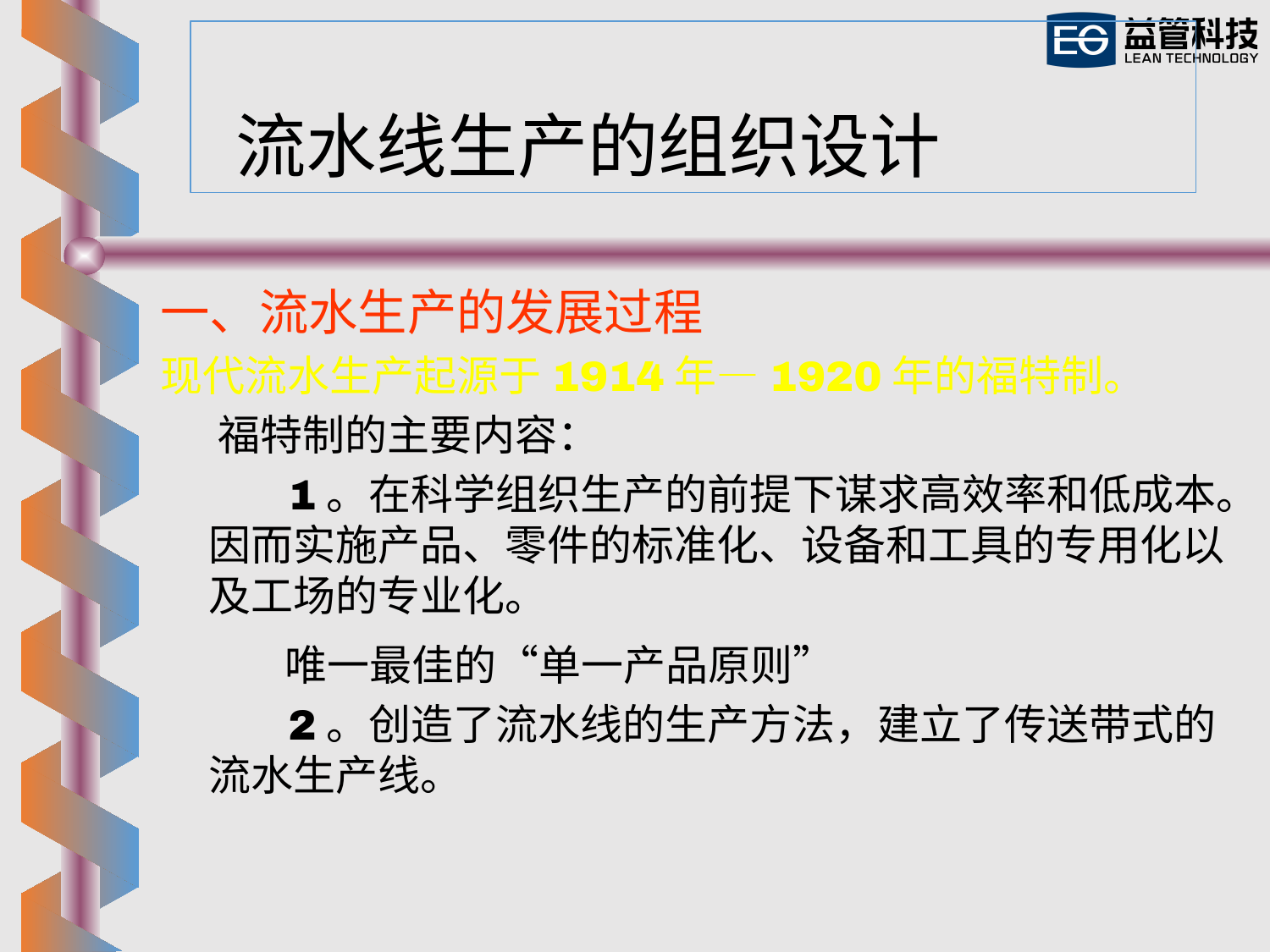

# 流水线生产的组织设计
一、流水生产的发展过程
现代流水生产起源于1914年—1920年的福特制。
     福特制的主要内容：
         1。在科学组织生产的前提下谋求高效率和低成本。因而实施产品、零件的标准化、设备和工具的专用化以及工场的专业化。
            唯一最佳的“单一产品原则”
         2。创造了流水线的生产方法，建立了传送带式的流水生产线。

1